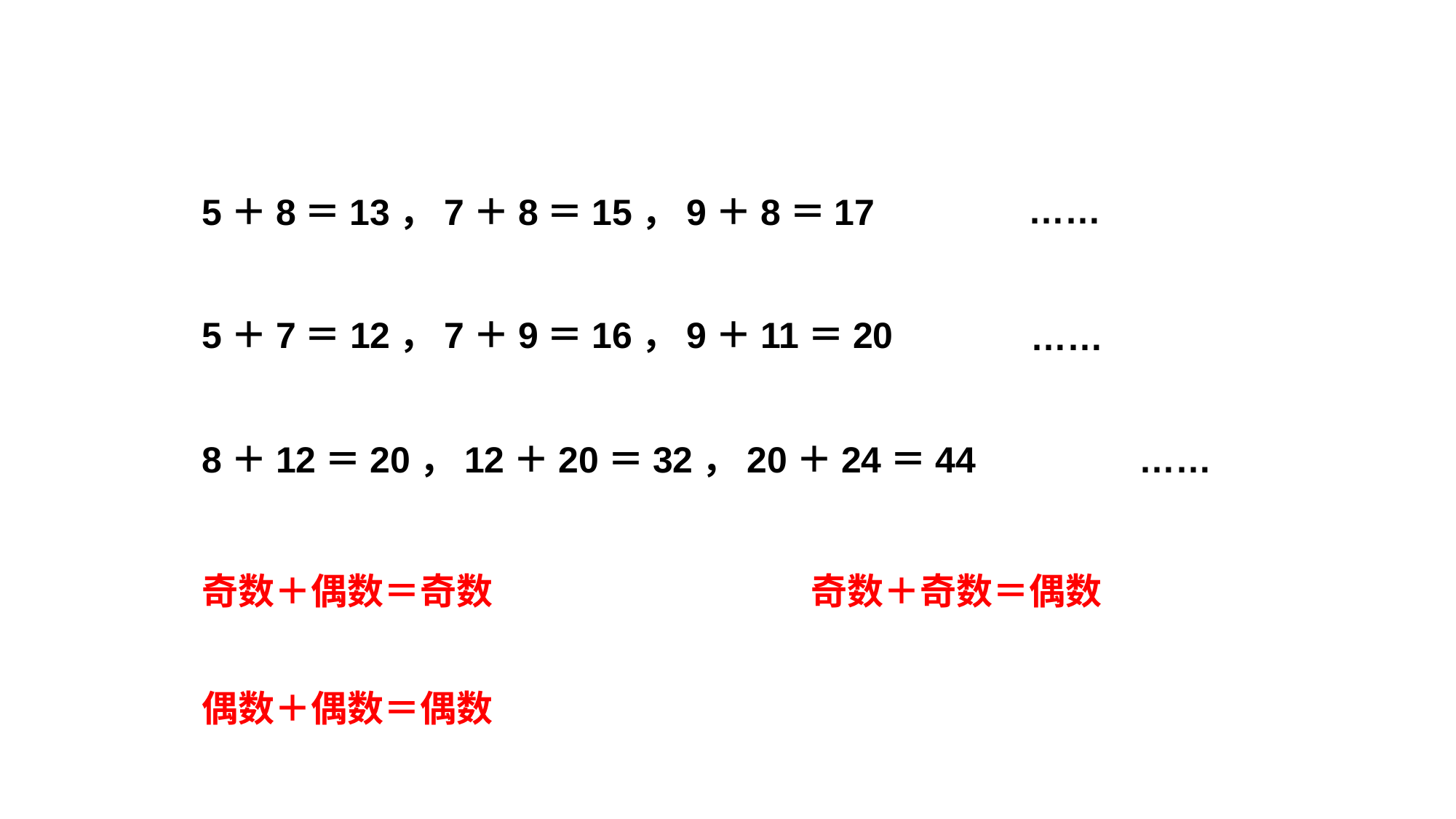

分析与解答
……
5＋8＝13，7＋8＝15，9＋8＝17
5＋7＝12，7＋9＝16，9＋11＝20
……
8＋12＝20，12＋20＝32，20＋24＝44
……
奇数＋偶数＝奇数
奇数＋奇数＝偶数
偶数＋偶数＝偶数